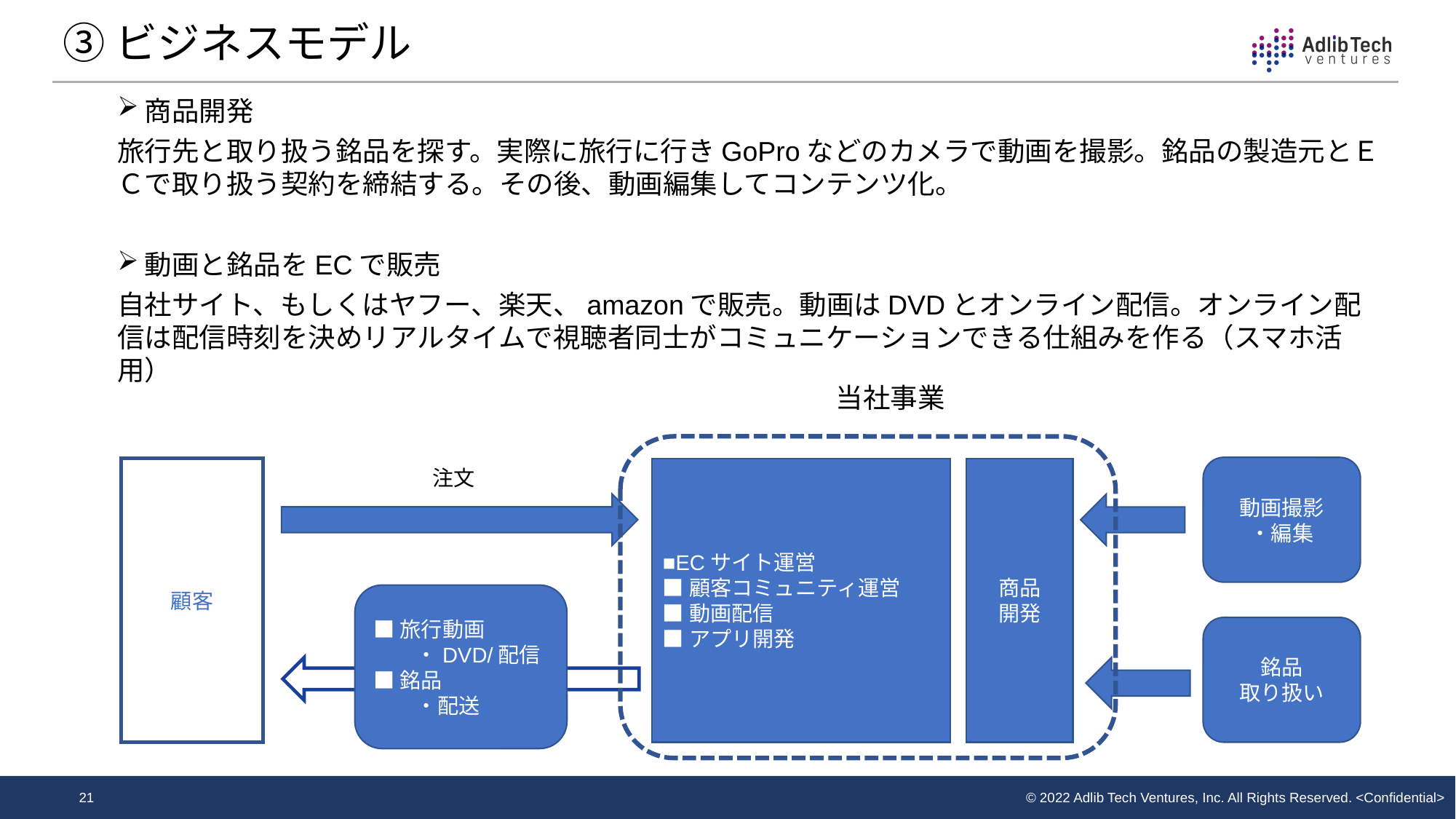

# ③ビジネスモデル
商品開発
旅行先と取り扱う銘品を探す。実際に旅行に行きGoProなどのカメラで動画を撮影。銘品の製造元とＥＣで取り扱う契約を締結する。その後、動画編集してコンテンツ化。

動画と銘品をECで販売
自社サイト、もしくはヤフー、楽天、amazonで販売。動画はDVDとオンライン配信。オンライン配信は配信時刻を決めリアルタイムで視聴者同士がコミュニケーションできる仕組みを作る（スマホ活用）

当社事業

動画撮影
・編集
顧客
■ECサイト運営
■顧客コミュニティ運営
■動画配信
■アプリ開発
商品
開発
注文

■旅行動画
　　・DVD/配信
■銘品
　　・配送
銘品
取り扱い

21
© 2022 Adlib Tech Ventures, Inc. All Rights Reserved. <Confidential>